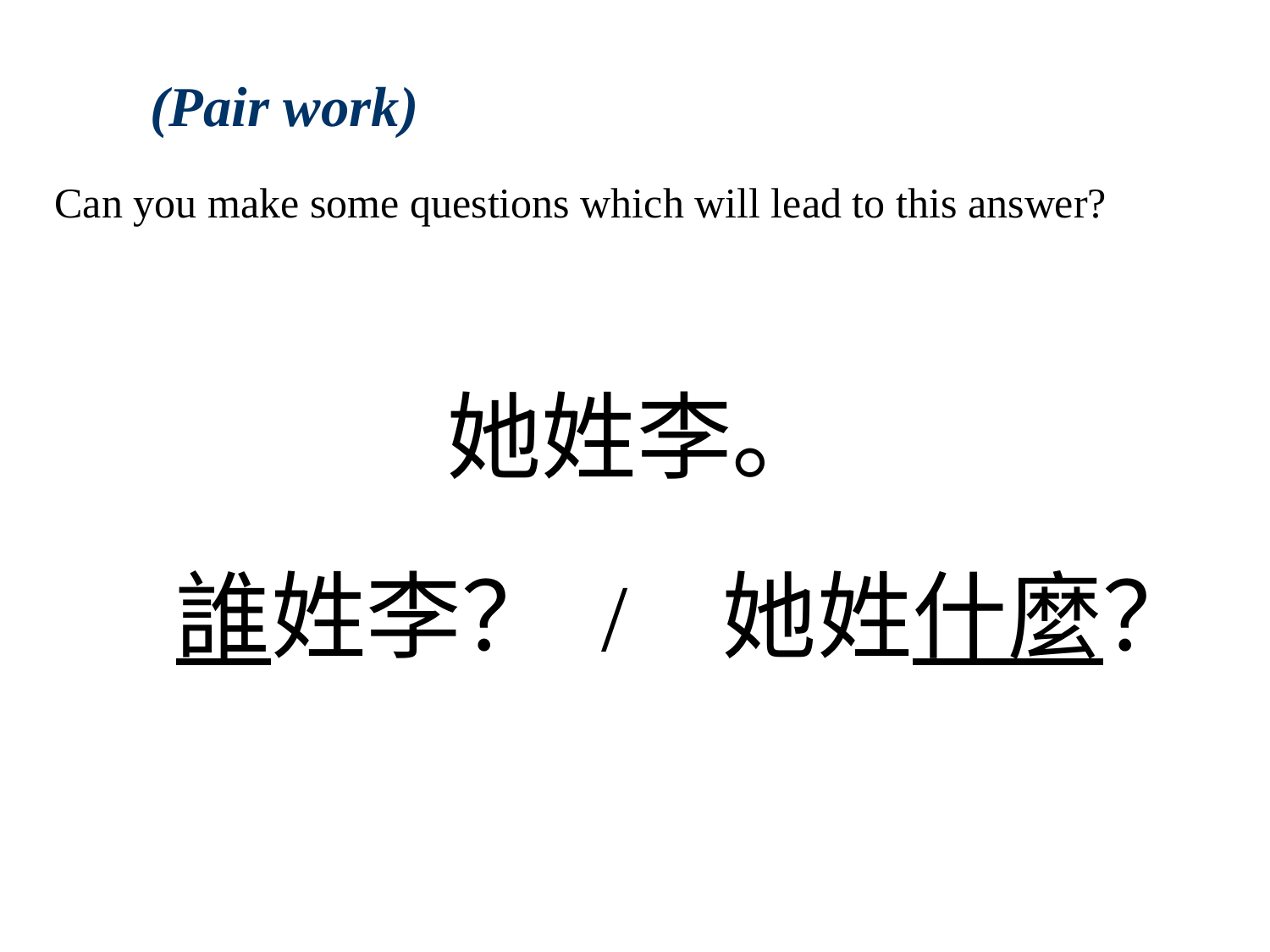

# (Pair work)
Can you make some questions which will lead to this answer?
她姓李。
誰姓李？ /   她姓什麼？